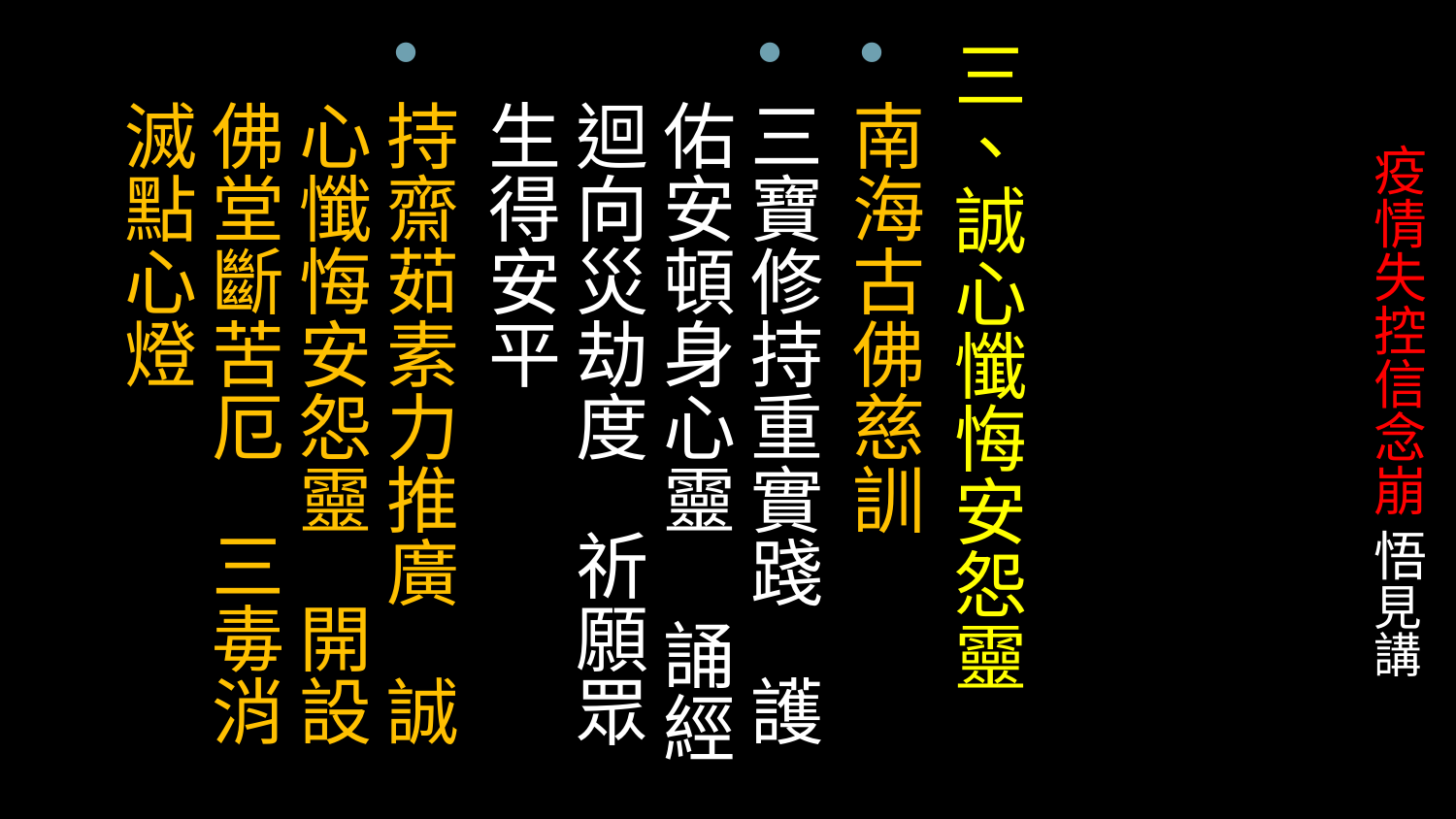

三、誠心懺悔安怨靈
南海古佛慈訓
三寶修持重實踐    護佑安頓身心靈     誦經迴向災劫度    祈願眾生得安平
持齋茹素力推廣    誠心懺悔安怨靈    開設佛堂斷苦厄    三毒消滅點心燈

# 疫情失控信念崩 悟見講